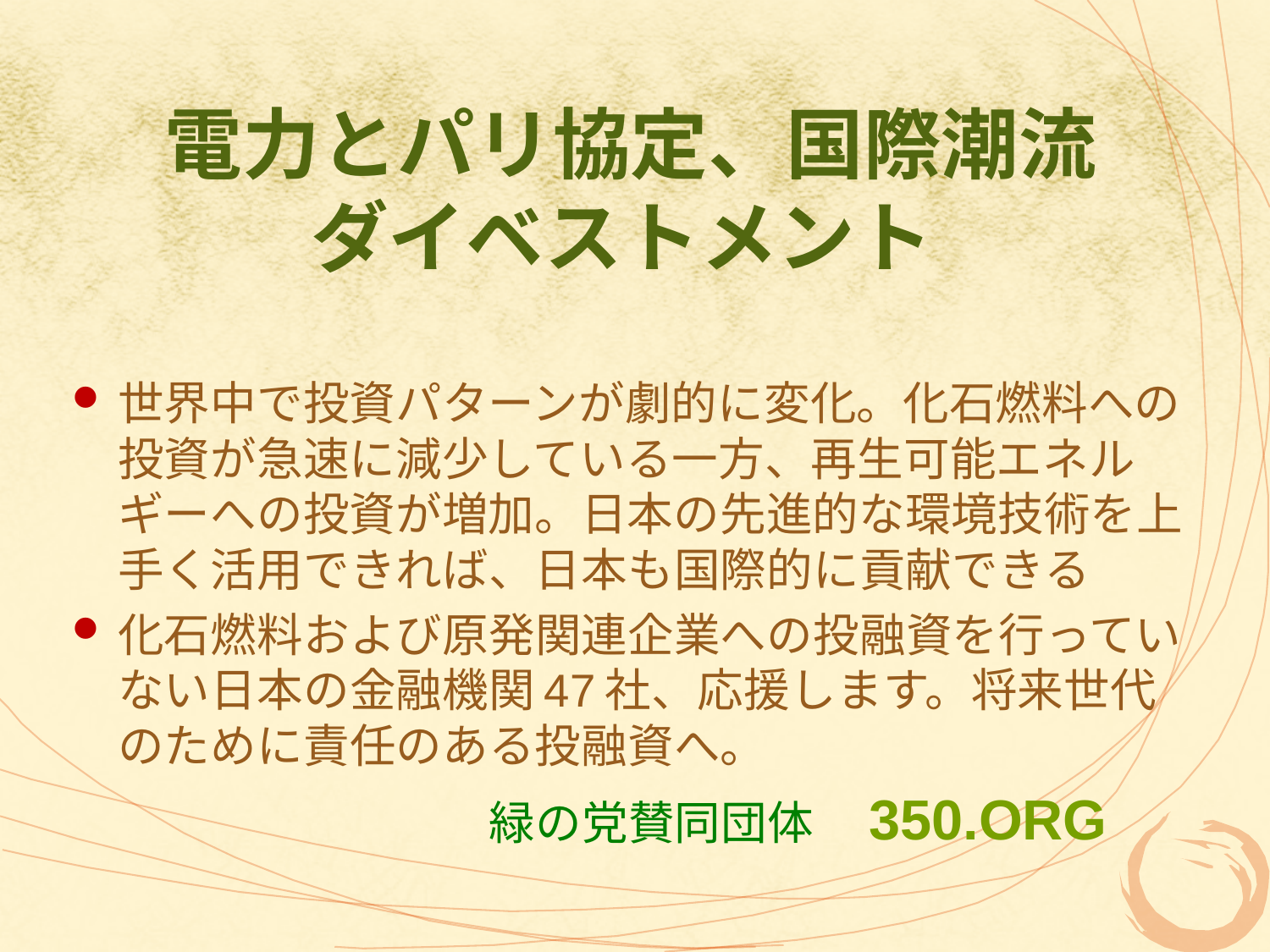

# 電力とパリ協定、国際潮流 ダイベストメント
世界中で投資パターンが劇的に変化。化石燃料への投資が急速に減少している一方、再生可能エネルギーへの投資が増加。日本の先進的な環境技術を上手く活用できれば、日本も国際的に貢献できる
化石燃料および原発関連企業への投融資を行っていない日本の金融機関47社、応援します。将来世代のために責任のある投融資へ。
　　　　　　　　　緑の党賛同団体　350.org